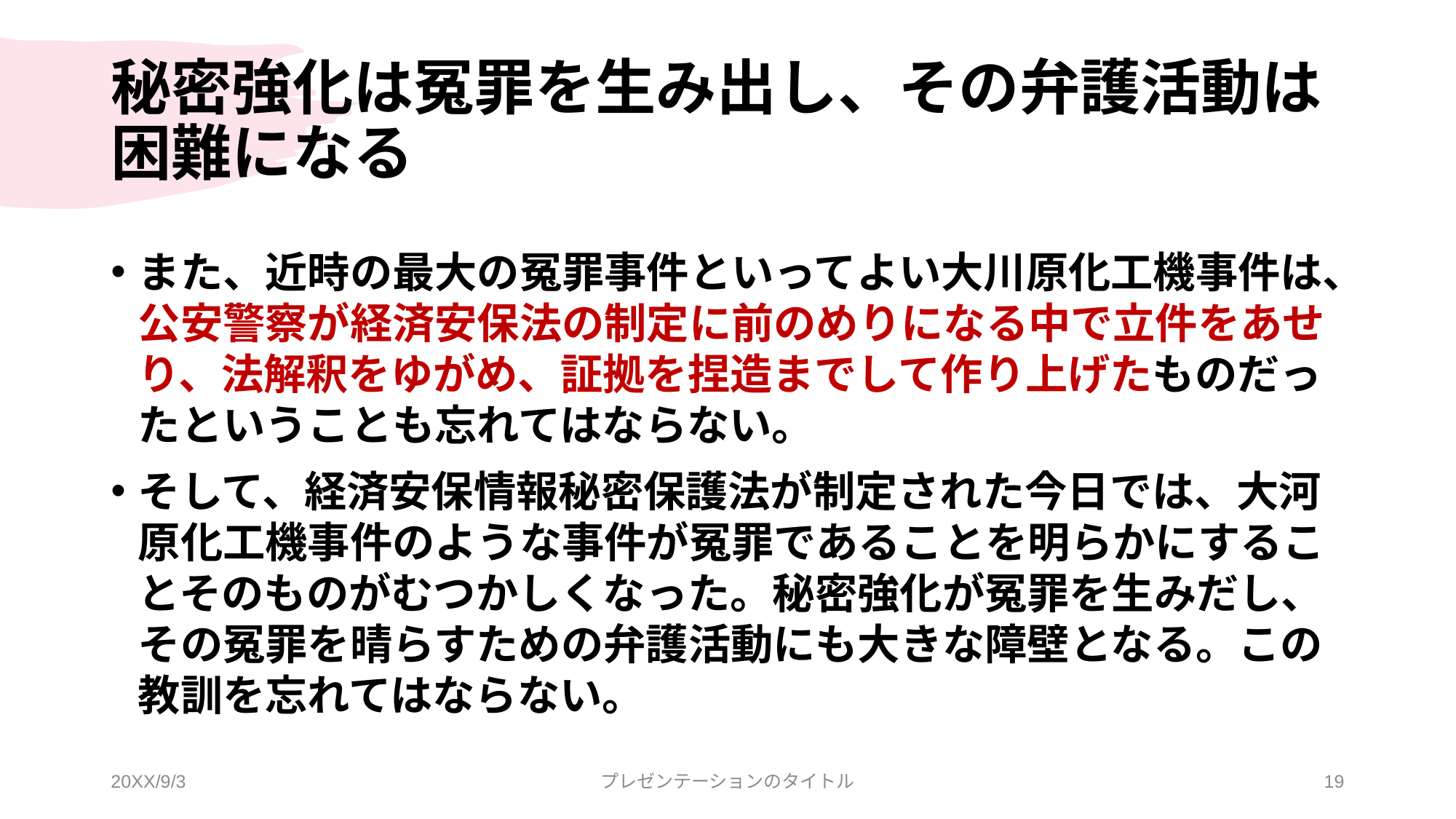

# 秘密強化は冤罪を生み出し、その弁護活動は困難になる
また、近時の最大の冤罪事件といってよい大川原化工機事件は、公安警察が経済安保法の制定に前のめりになる中で立件をあせり、法解釈をゆがめ、証拠を捏造までして作り上げたものだったということも忘れてはならない。
そして、経済安保情報秘密保護法が制定された今日では、大河原化工機事件のような事件が冤罪であることを明らかにすることそのものがむつかしくなった。秘密強化が冤罪を生みだし、その冤罪を晴らすための弁護活動にも大きな障壁となる。この教訓を忘れてはならない。

20XX/9/3
プレゼンテーションのタイトル
19